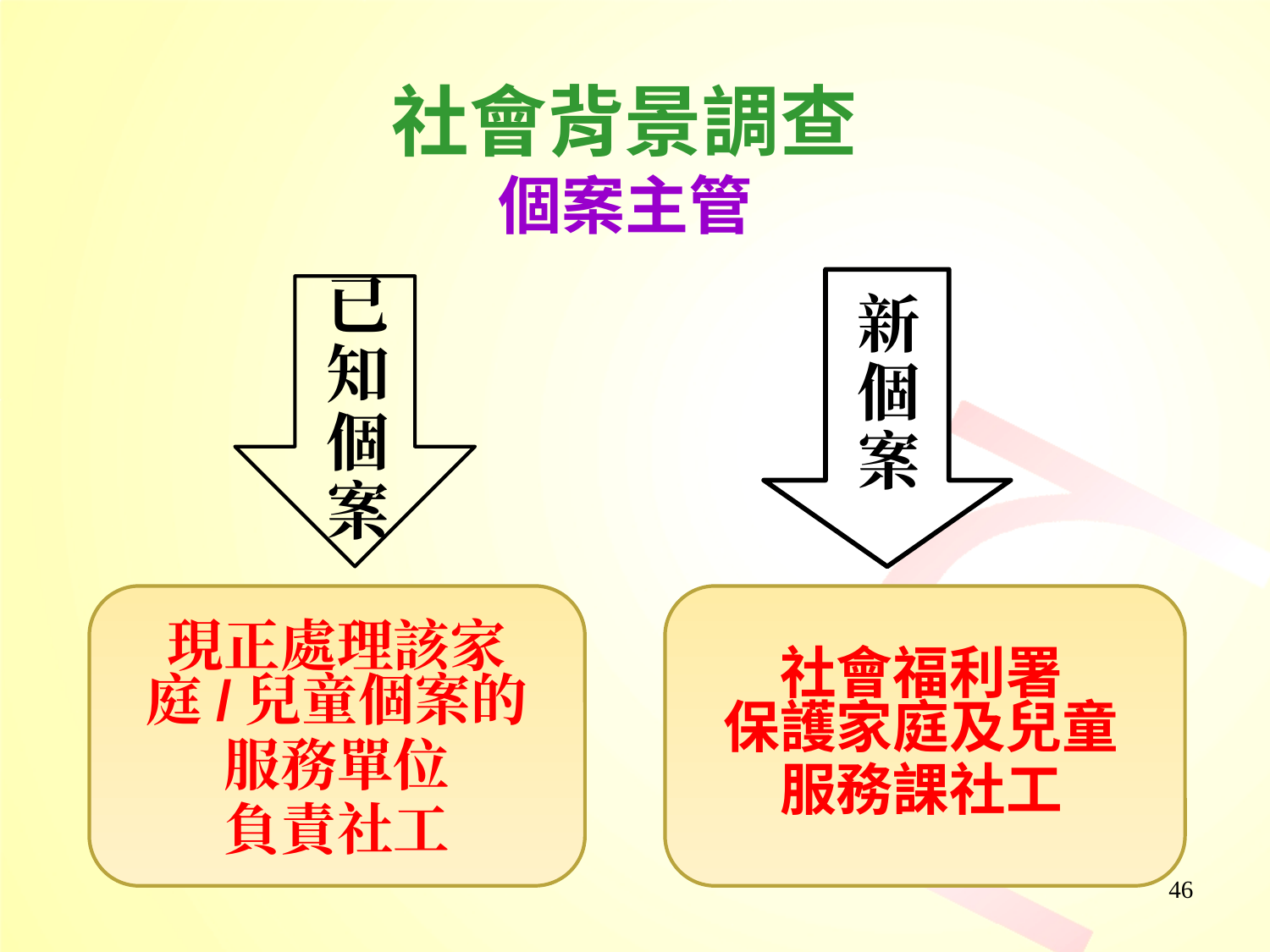

社會背景調查
個案主管

新個案

已知個案

現正處理該家庭/兒童個案的
服務單位
負責社工

社會福利署
保護家庭及兒童
服務課社工
46